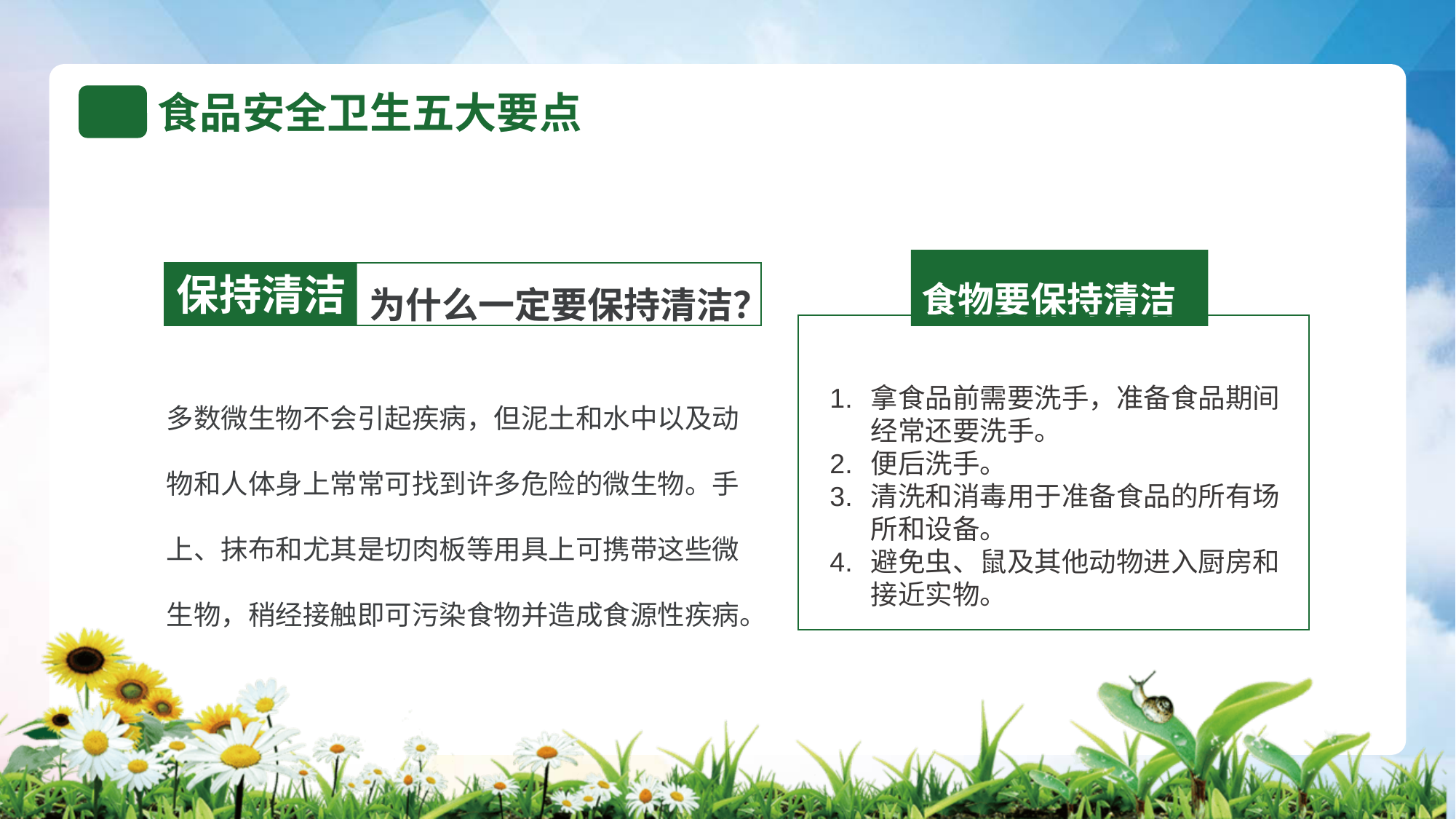

食物要保持清洁

拿食品前需要洗手，准备食品期间经常还要洗手。
便后洗手。
清洗和消毒用于准备食品的所有场所和设备。
避免虫、鼠及其他动物进入厨房和接近实物。
为什么一定要保持清洁？
保持清洁

多数微生物不会引起疾病，但泥土和水中以及动物和人体身上常常可找到许多危险的微生物。手上、抹布和尤其是切肉板等用具上可携带这些微生物，稍经接触即可污染食物并造成食源性疾病。